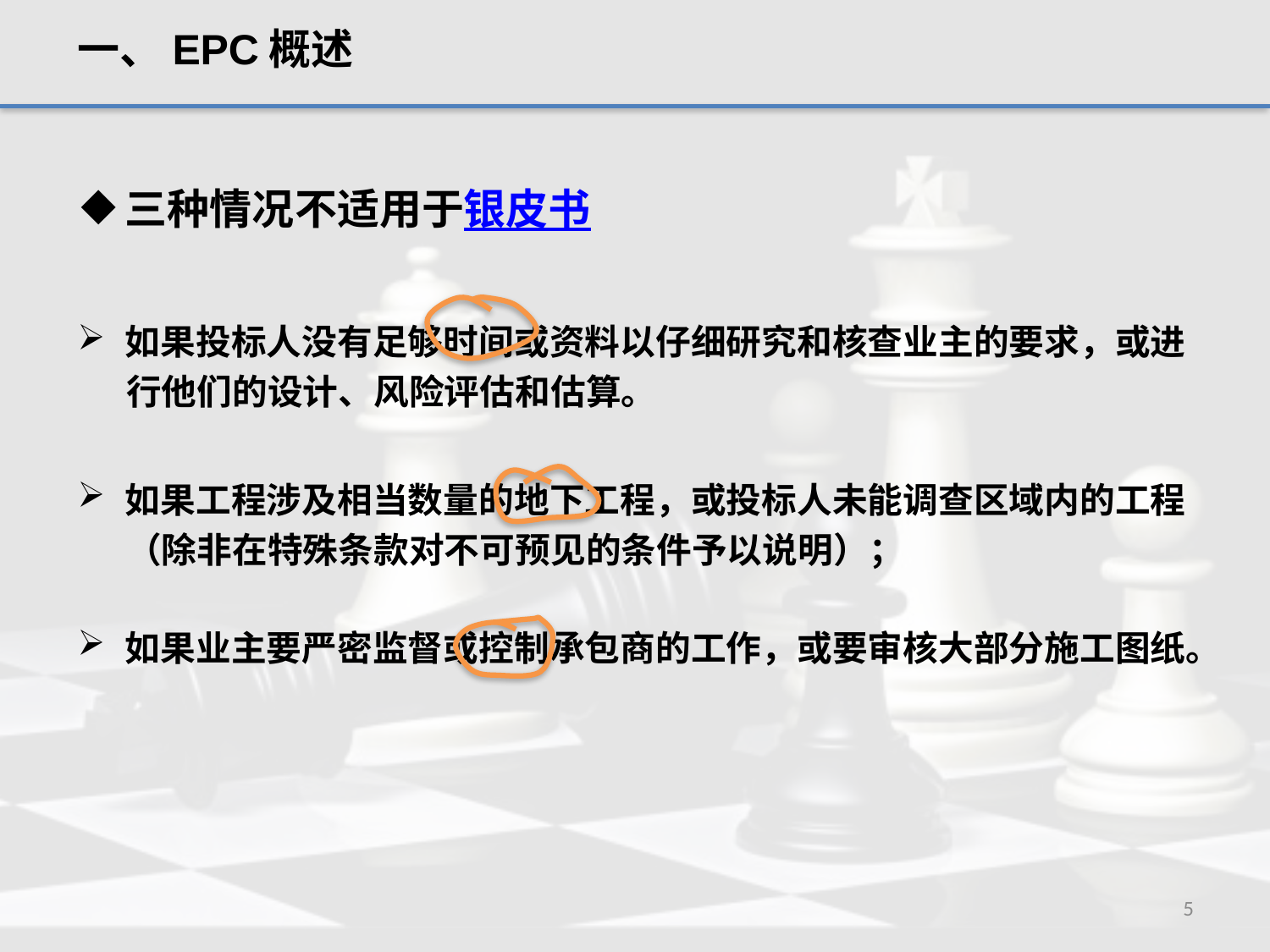

一、EPC概述
三种情况不适用于银皮书

如果投标人没有足够时间或资料以仔细研究和核查业主的要求，或进
     行他们的设计、风险评估和估算。

如果工程涉及相当数量的地下工程，或投标人未能调查区域内的工程
     （除非在特殊条款对不可预见的条件予以说明）；

如果业主要严密监督或控制承包商的工作，或要审核大部分施工图纸。

5